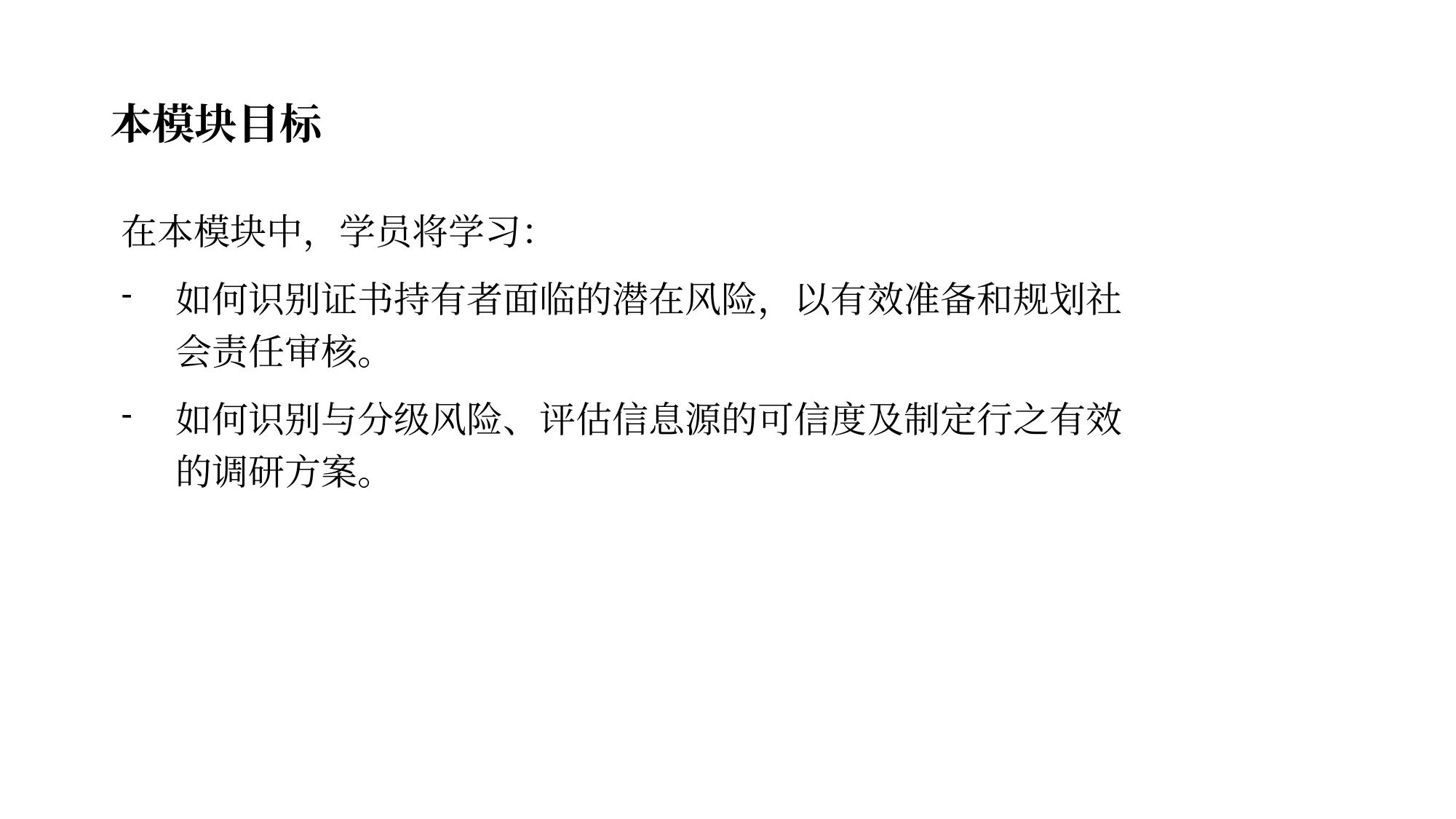

本模块目标
在本模块中，学员将学习：
如何识别证书持有者面临的潜在风险，以有效准备和规划社会责任审核。
如何识别与分级风险、评估信息源的可信度及制定行之有效的调研方案。